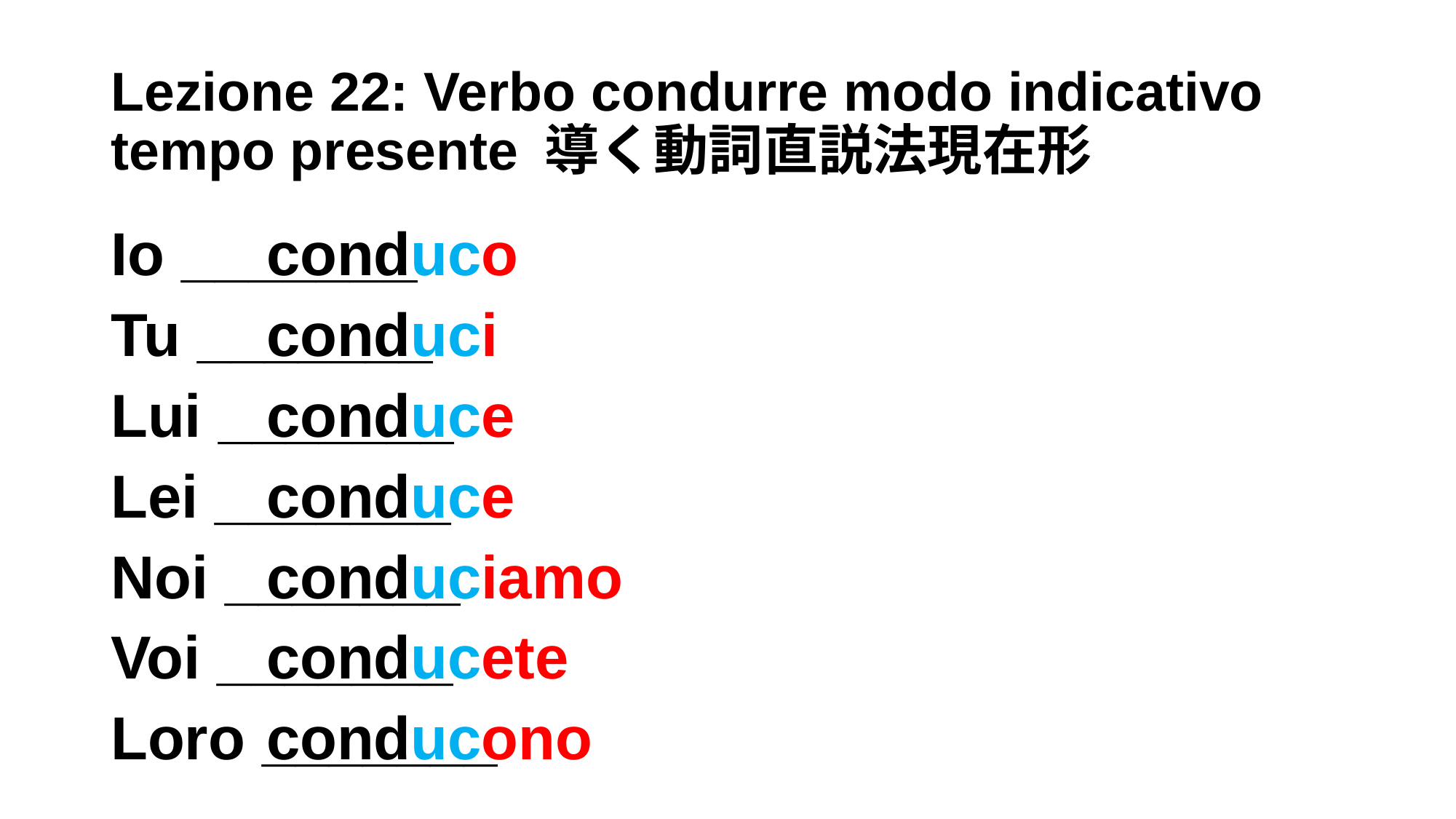

# Lezione 22: Verbo condurre modo indicativo tempo presente 導く動詞直説法現在形
Io _______
Tu _______
Lui _______
Lei _______
Noi _______
Voi _______
Loro _______

conduco
conduci
conduce
conduce
conduciamo
conducete
conducono